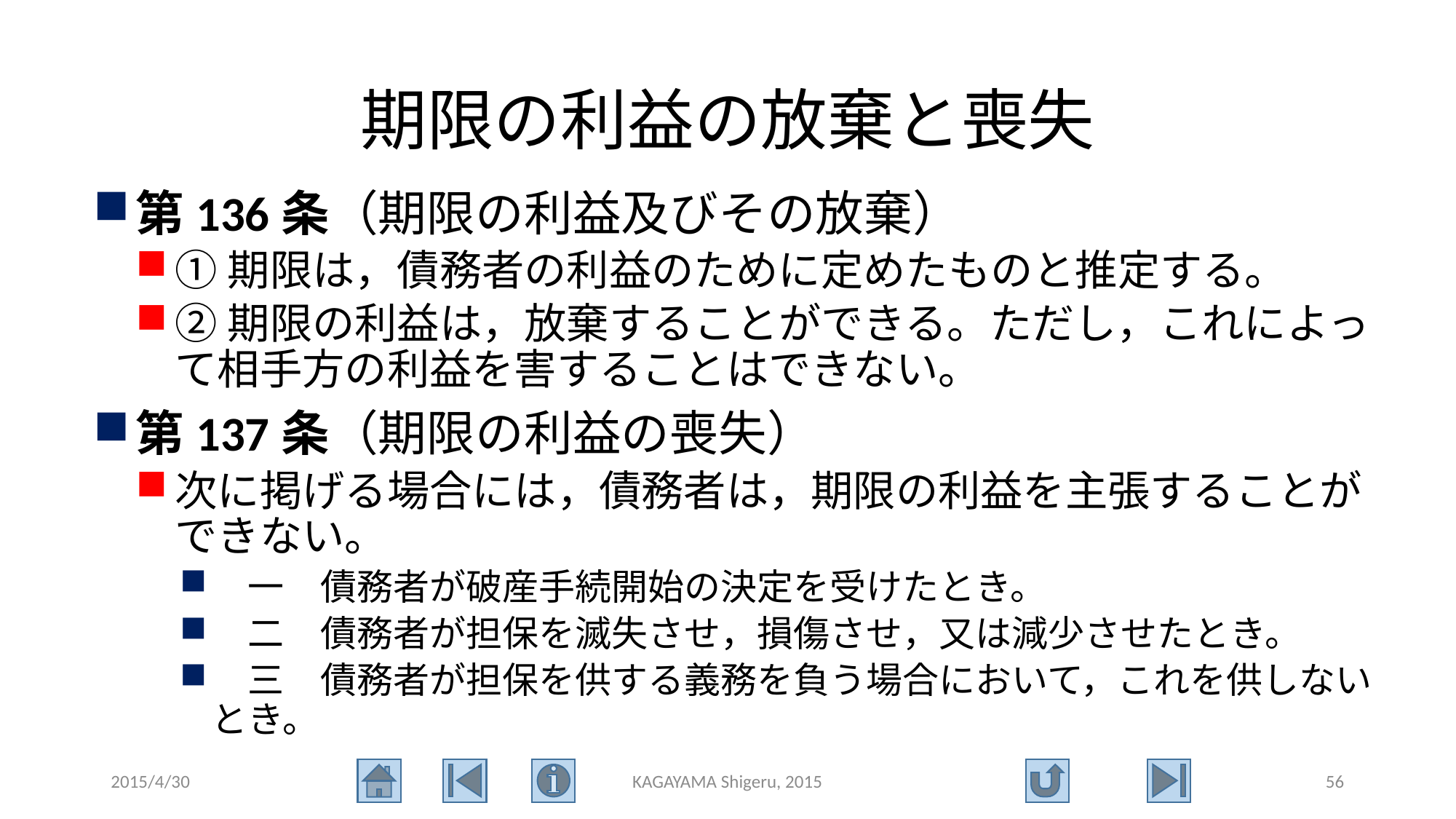

# 期限の利益の放棄と喪失
第136条（期限の利益及びその放棄）
①期限は，債務者の利益のために定めたものと推定する。
②期限の利益は，放棄することができる。ただし，これによって相手方の利益を害することはできない。
第137条（期限の利益の喪失）
次に掲げる場合には，債務者は，期限の利益を主張することができない。
　一　債務者が破産手続開始の決定を受けたとき。
　二　債務者が担保を滅失させ，損傷させ，又は減少させたとき。
　三　債務者が担保を供する義務を負う場合において，これを供しないとき。

2015/4/30
KAGAYAMA Shigeru, 2015
56